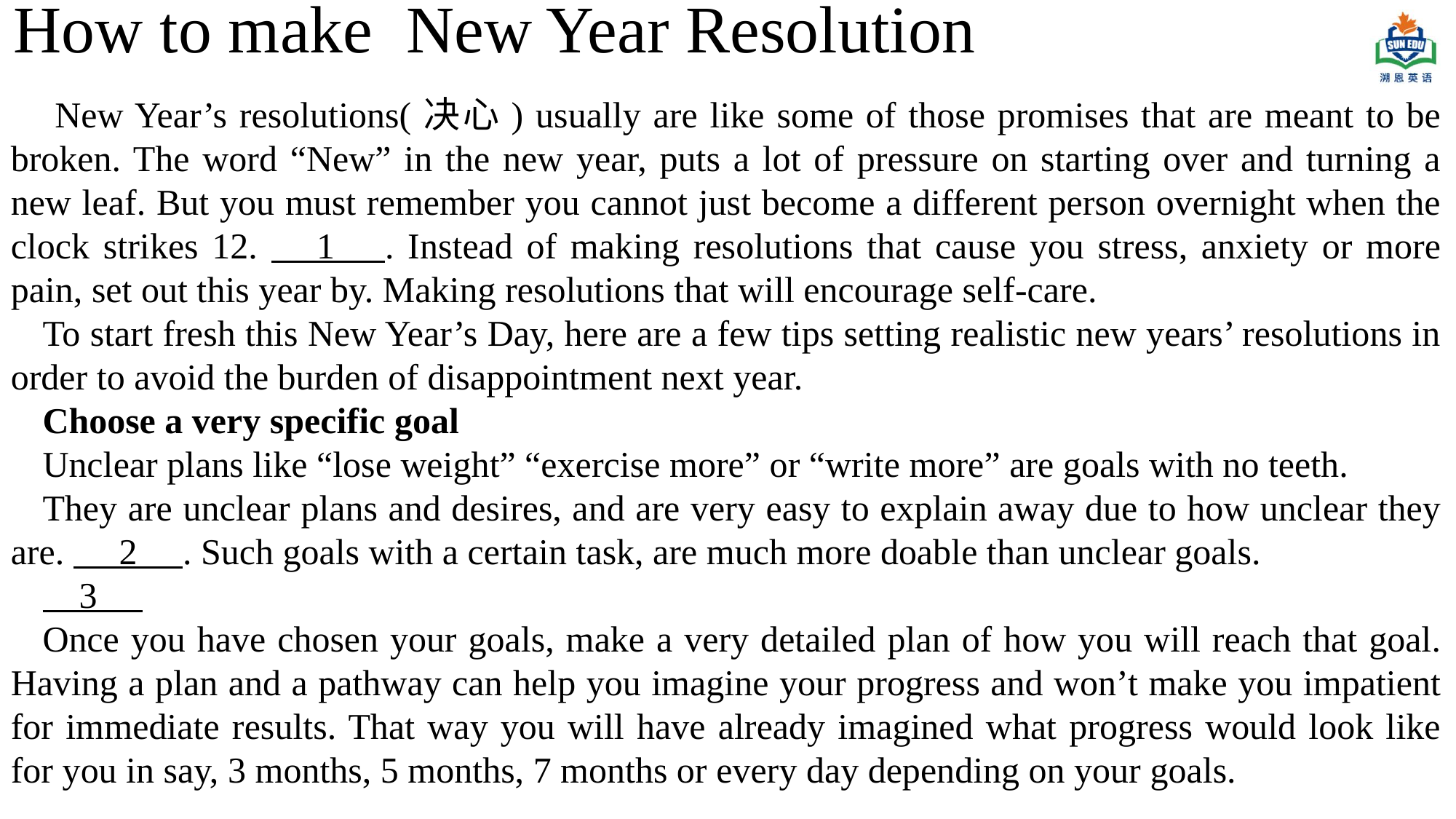

How to make  New Year Resolution
 New Year’s resolutions(决心) usually are like some of those promises that are meant to be broken. The word “New” in the new year, puts a lot of pressure on starting over and turning a new leaf. But you must remember you cannot just become a different person overnight when the clock strikes 12.      1     . Instead of making resolutions that cause you stress, anxiety or more pain, set out this year by. Making resolutions that will encourage self-care.
To start fresh this New Year’s Day, here are a few tips setting realistic new years’ resolutions in order to avoid the burden of disappointment next year.
Choose a very specific goal
Unclear plans like “lose weight” “exercise more” or “write more” are goals with no teeth.
They are unclear plans and desires, and are very easy to explain away due to how unclear they are.      2     . Such goals with a certain task, are much more doable than unclear goals.
    3
Once you have chosen your goals, make a very detailed plan of how you will reach that goal. Having a plan and a pathway can help you imagine your progress and won’t make you impatient for immediate results. That way you will have already imagined what progress would look like for you in say, 3 months, 5 months, 7 months or every day depending on your goals.